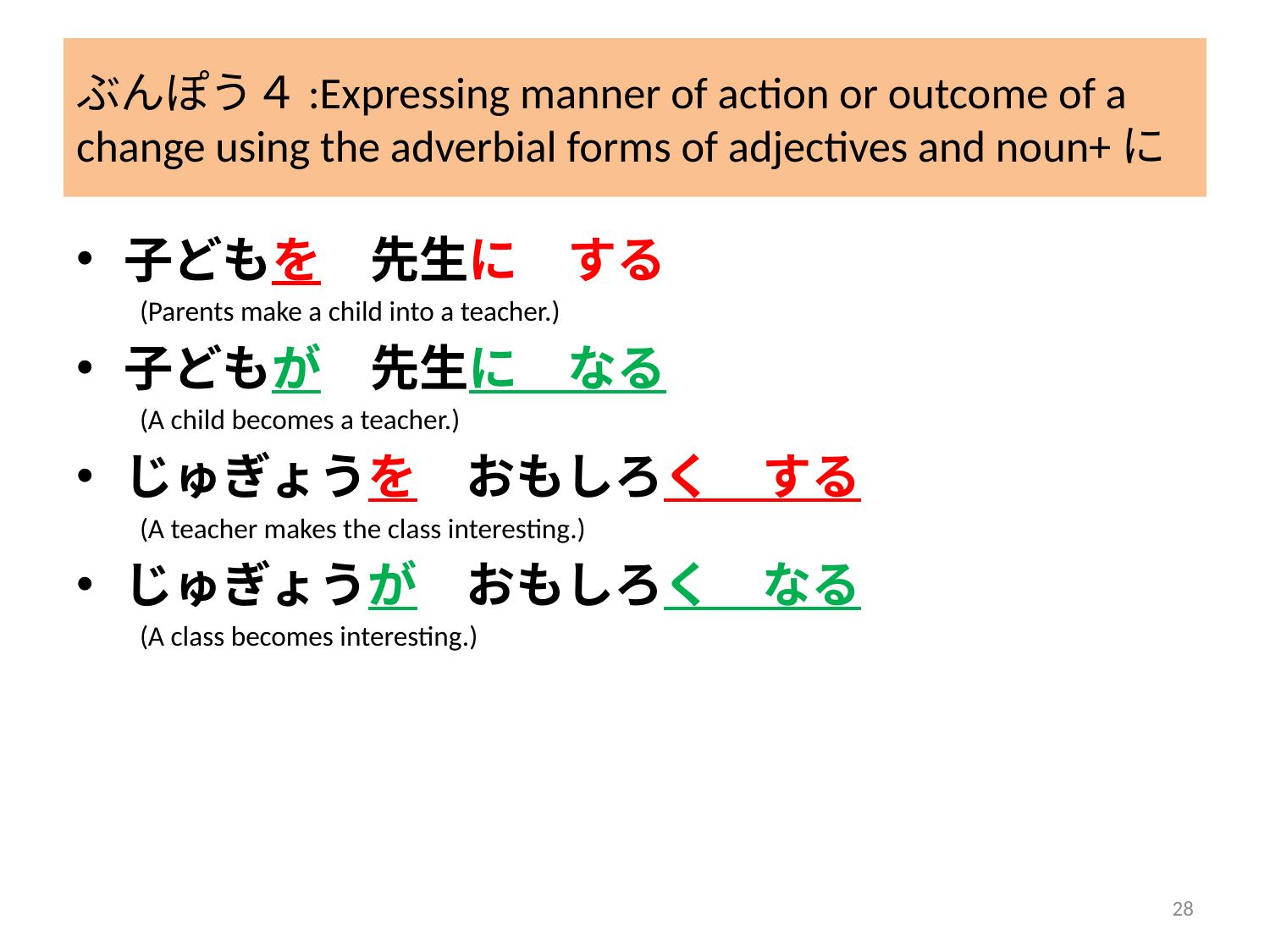

# ぶんぽう４:Expressing manner of action or outcome of a change using the adverbial forms of adjectives and noun+に
子どもを　先生に　する
(Parents make a child into a teacher.)
子どもが　先生に　なる
(A child becomes a teacher.)
じゅぎょうを　おもしろく　する
(A teacher makes the class interesting.)
じゅぎょうが　おもしろく　なる
(A class becomes interesting.)
28